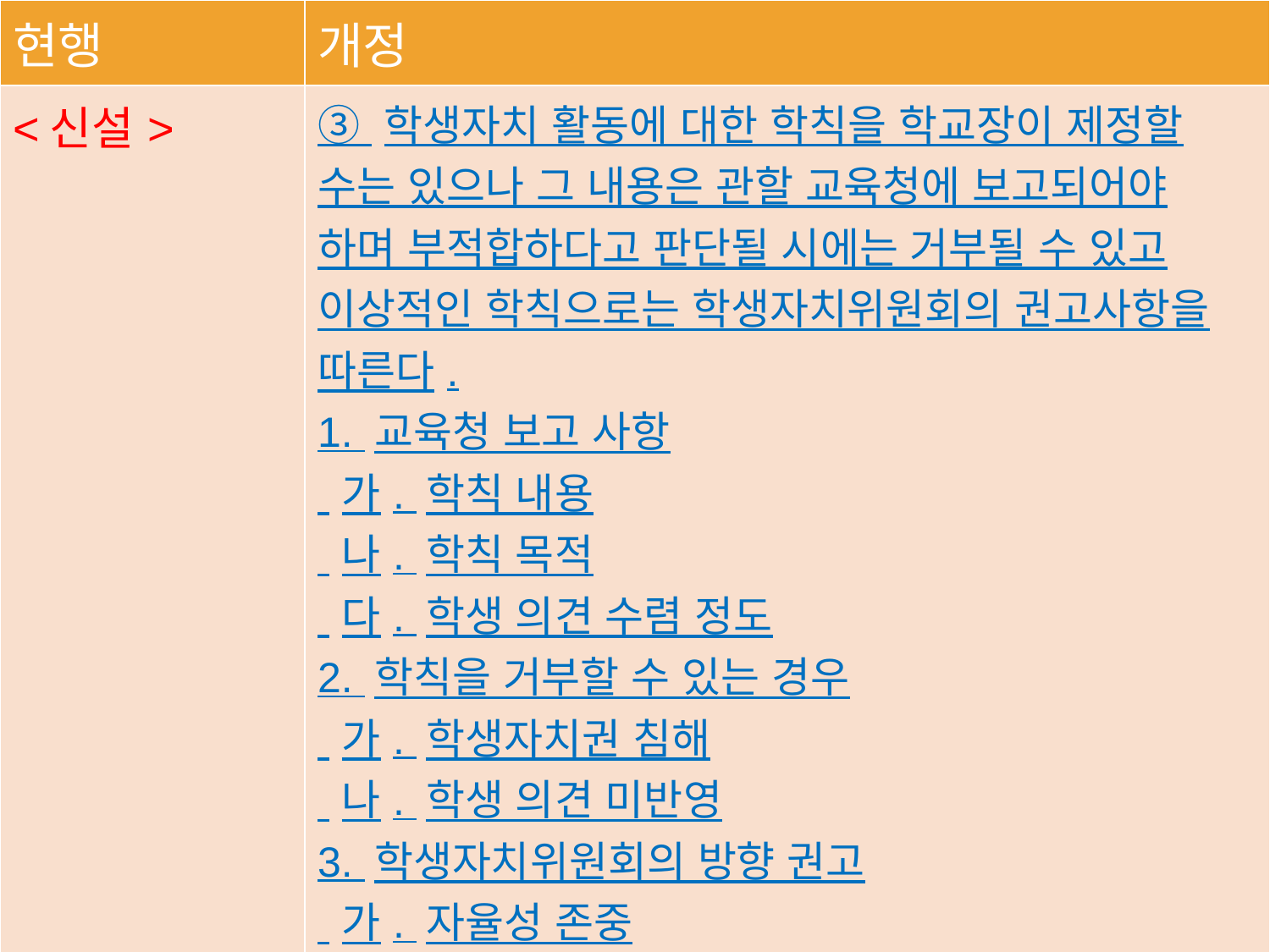

| 현행 | 개정 |
| --- | --- |
| <신설> | ③ 학생자치 활동에 대한 학칙을 학교장이 제정할 수는 있으나 그 내용은 관할 교육청에 보고되어야 하며 부적합하다고 판단될 시에는 거부될 수 있고 이상적인 학칙으로는 학생자치위원회의 권고사항을 따른다. 1. 교육청 보고 사항 가. 학칙 내용 나. 학칙 목적 다. 학생 의견 수렴 정도 2. 학칙을 거부할 수 있는 경우 가. 학생자치권 침해 나. 학생 의견 미반영 3. 학생자치위원회의 방향 권고 가. 자율성 존중 나. 학생자치권 보장 다. 학교장 개입 최소화 라. 학교 내 학생자치해결위원회 마련 |